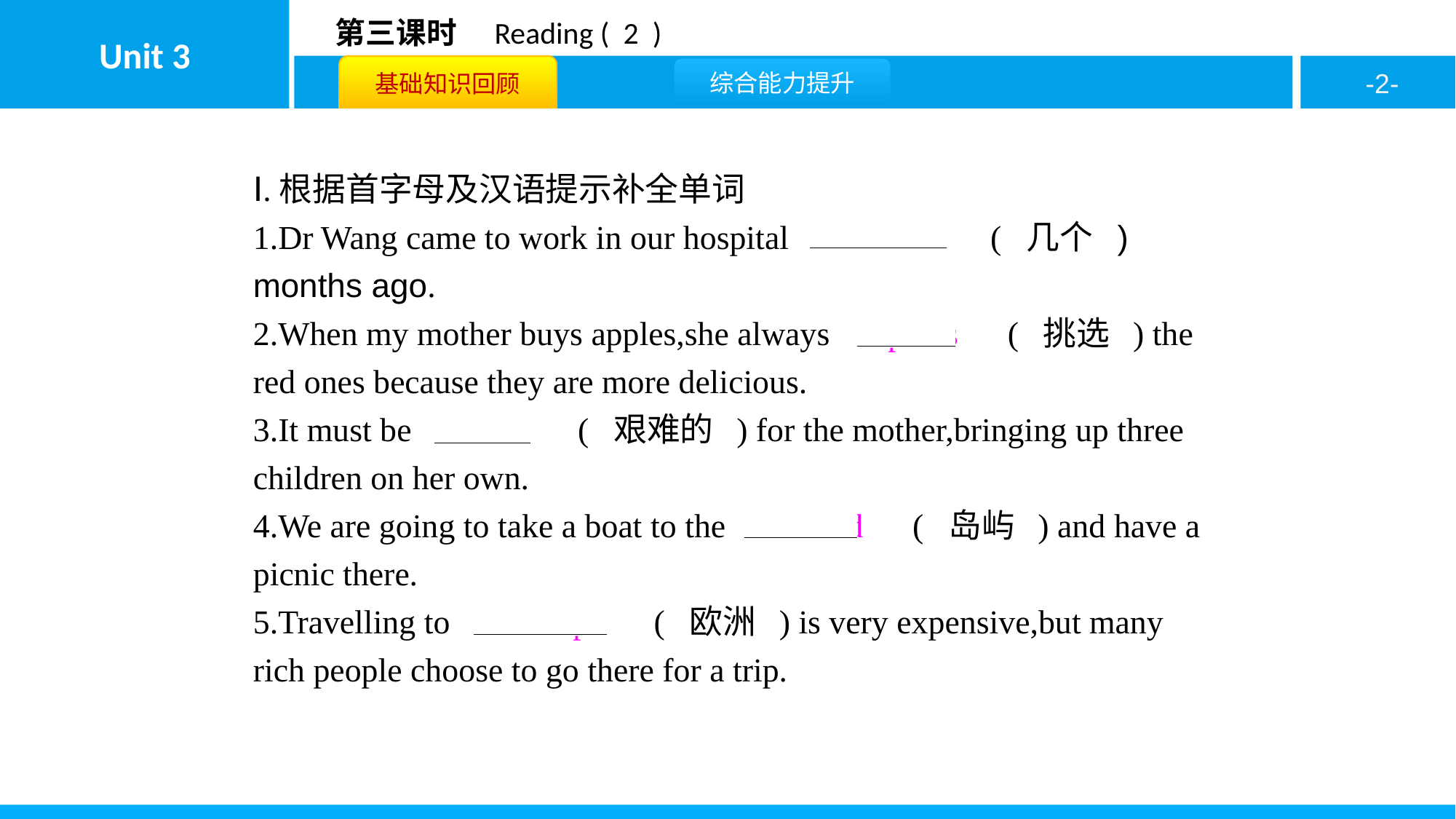

Ⅰ.根据首字母及汉语提示补全单词
1.Dr Wang came to work in our hospital 　several　(  几个  ) months ago.
2.When my mother buys apples,she always 　picks　(  挑选  ) the red ones because they are more delicious.
3.It must be 　hard　(  艰难的  ) for the mother,bringing up three children on her own.
4.We are going to take a boat to the 　island　(  岛屿  ) and have a picnic there.
5.Travelling to 　Europe　(  欧洲  ) is very expensive,but many rich people choose to go there for a trip.